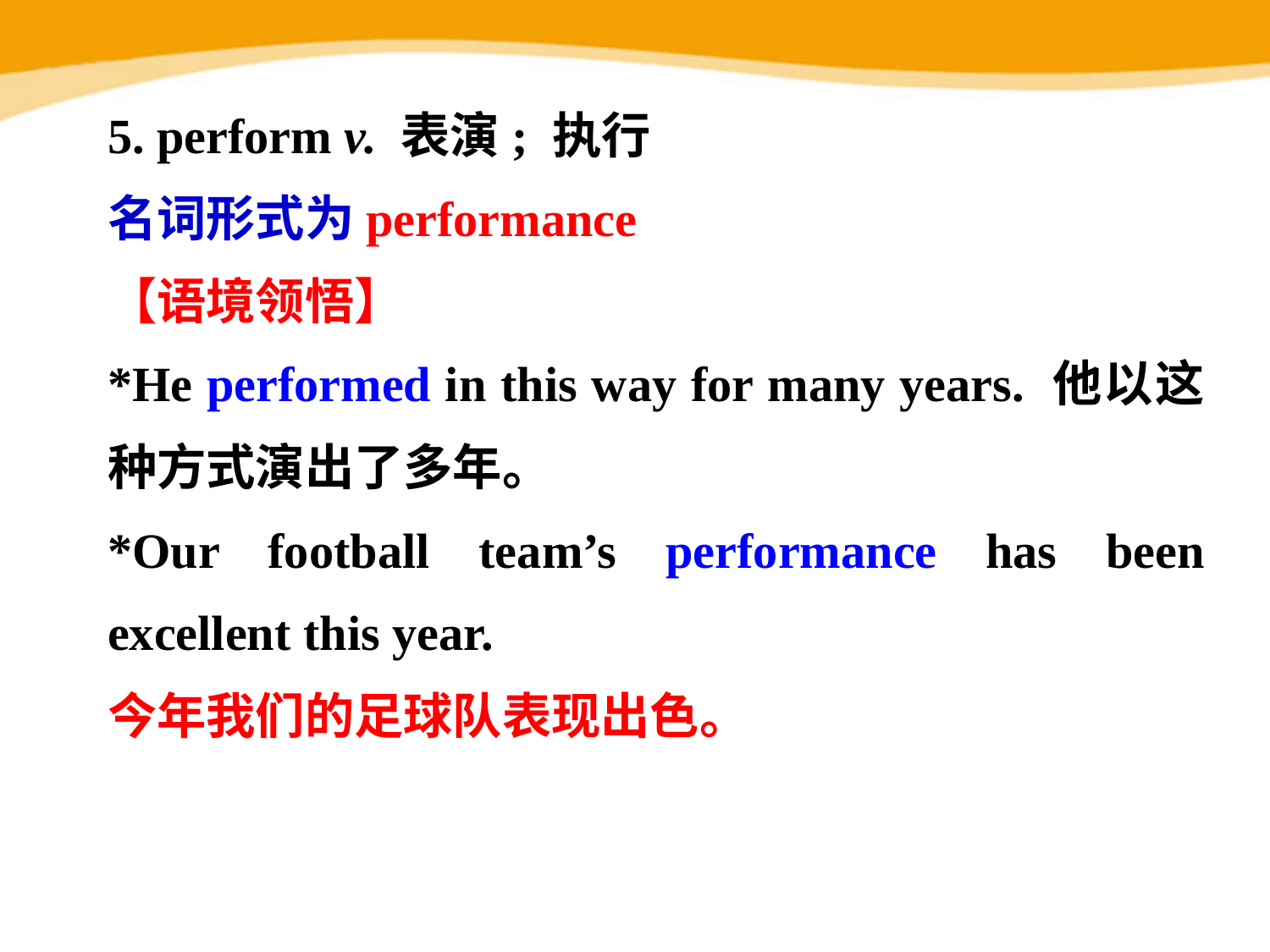

5. perform v. 表演; 执行
名词形式为performance
【语境领悟】
*He performed in this way for many years. 他以这种方式演出了多年。
*Our football team’s performance has been excellent this year.
今年我们的足球队表现出色。